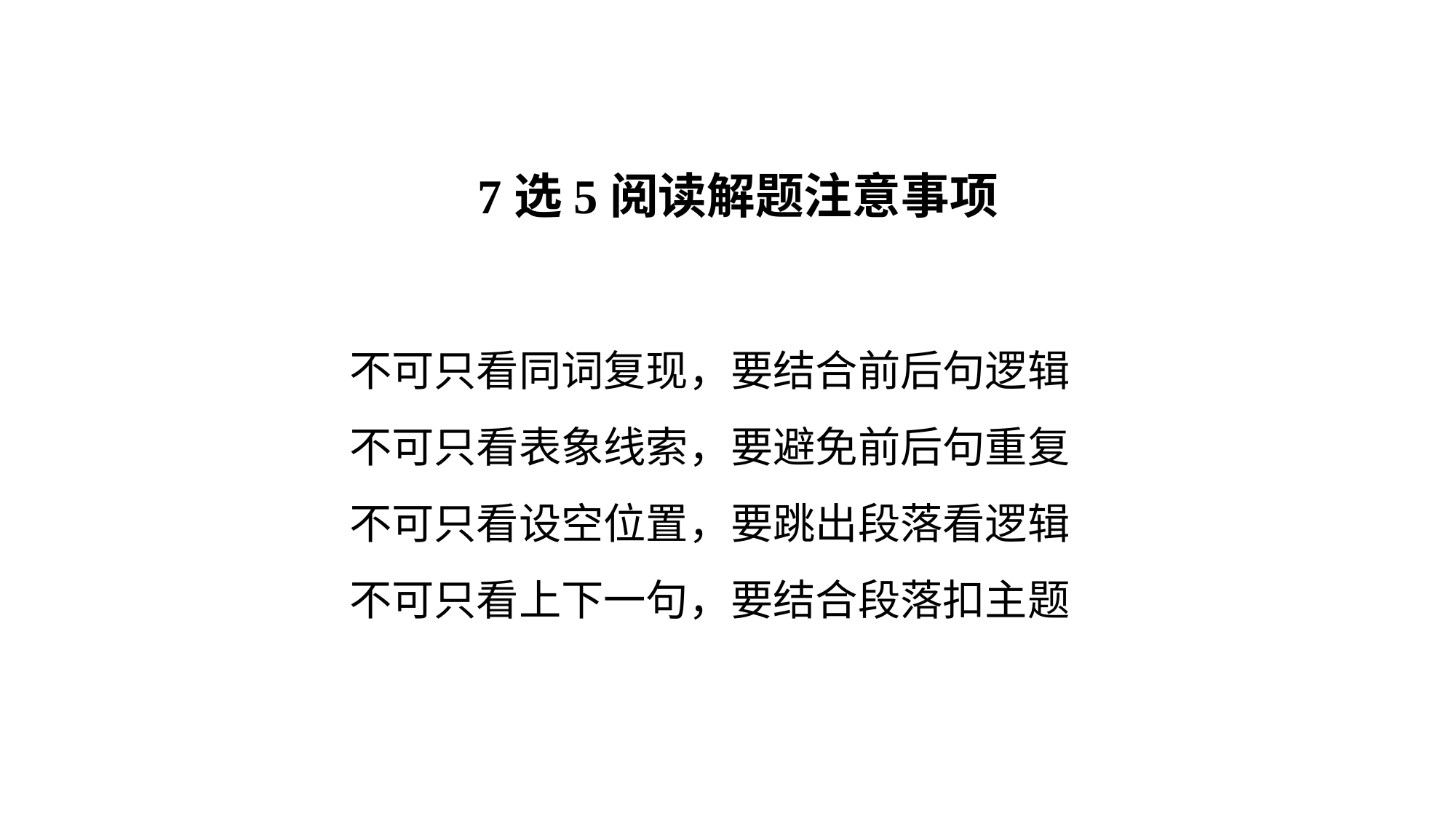

7选5阅读解题注意事项
不可只看同词复现，要结合前后句逻辑
不可只看表象线索，要避免前后句重复
不可只看设空位置，要跳出段落看逻辑
不可只看上下一句，要结合段落扣主题